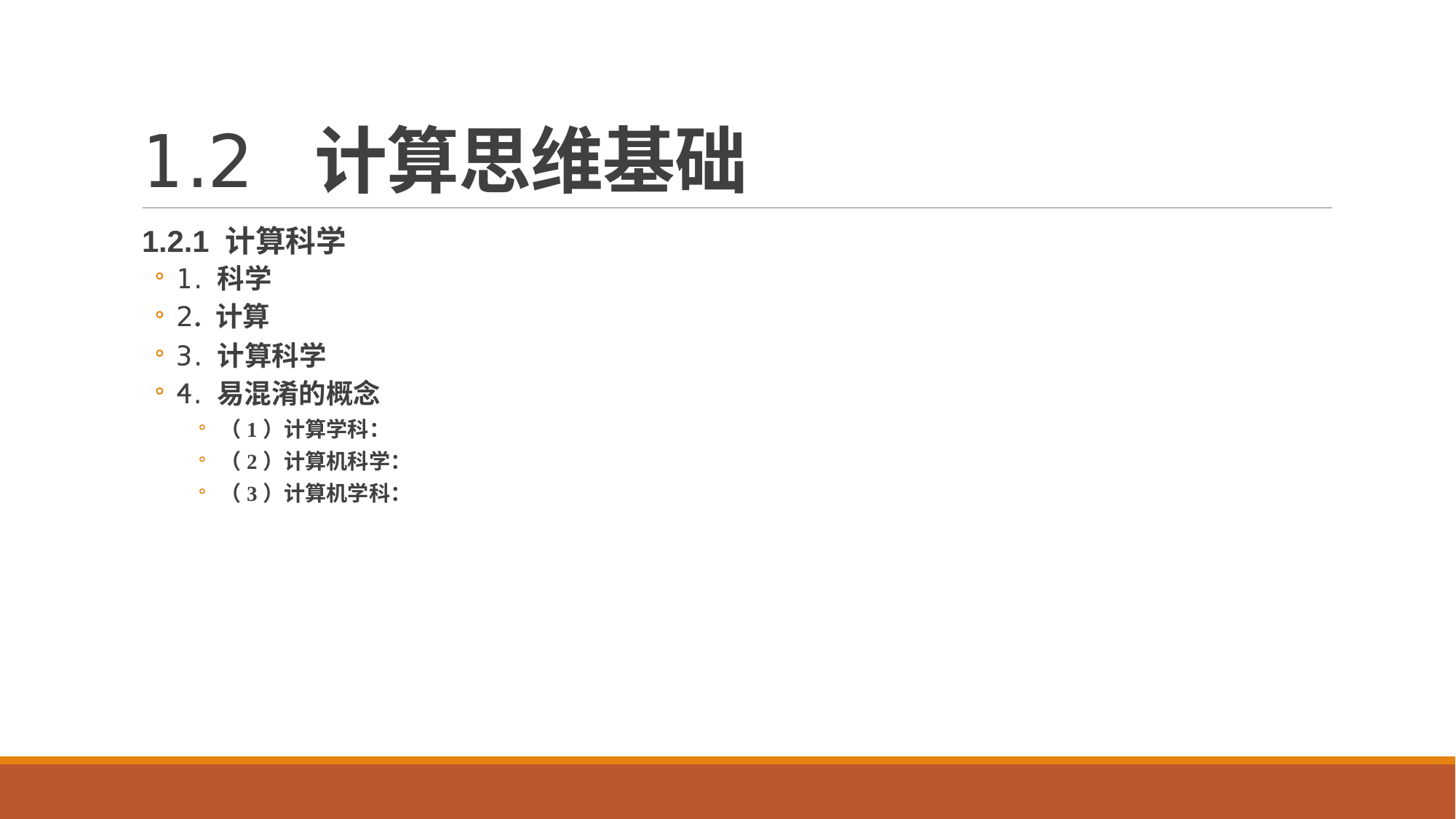

# 1.2  计算思维基础
1.2.1 计算科学
1. 科学
2. 计算
3. 计算科学
4. 易混淆的概念
（1）计算学科：
（2）计算机科学：
（3）计算机学科：